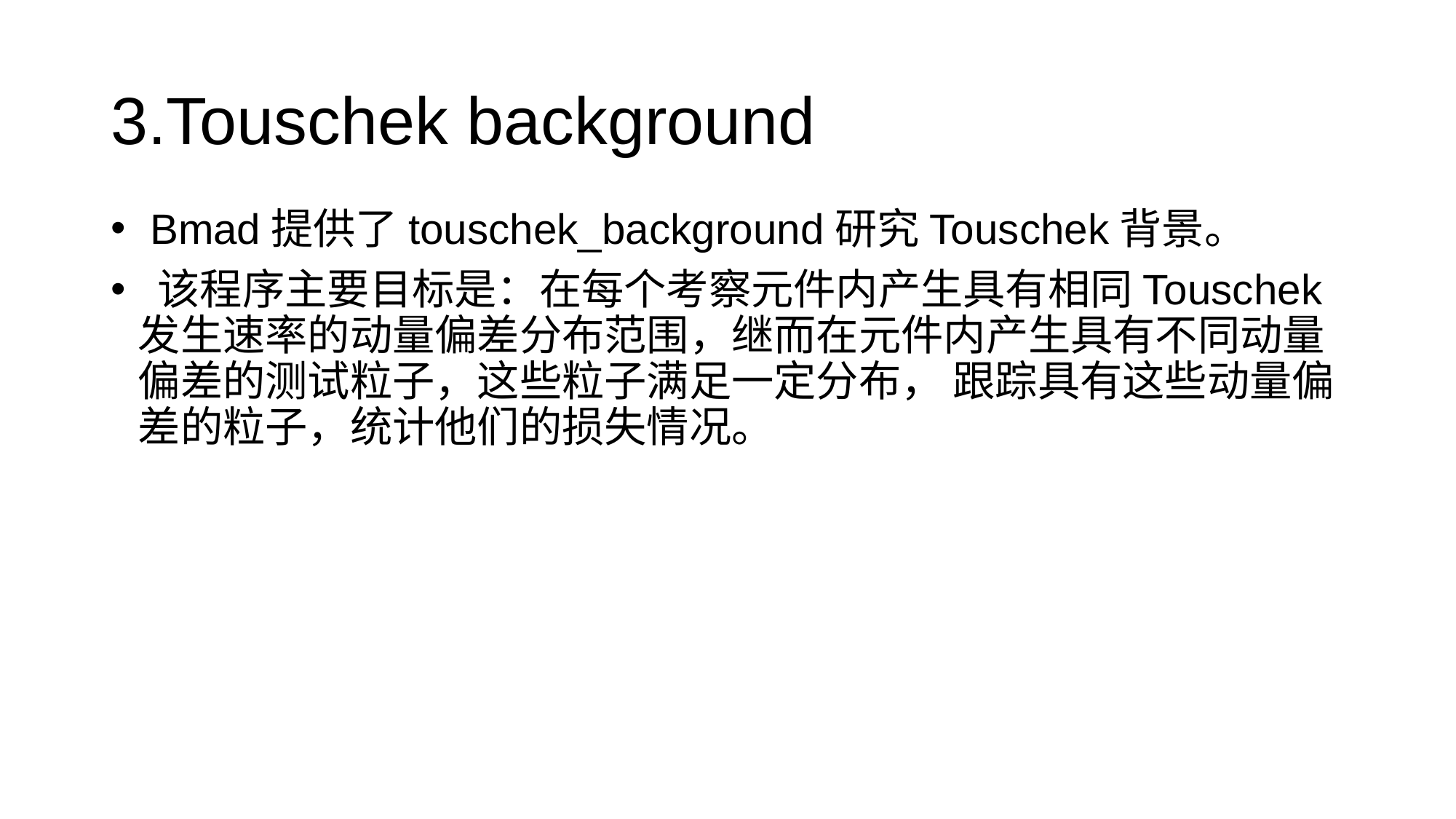

# 3.Touschek background
 Bmad提供了touschek_background研究Touschek背景。
 该程序主要目标是：在每个考察元件内产生具有相同Touschek发生速率的动量偏差分布范围，继而在元件内产生具有不同动量偏差的测试粒子，这些粒子满足一定分布， 跟踪具有这些动量偏差的粒子，统计他们的损失情况。